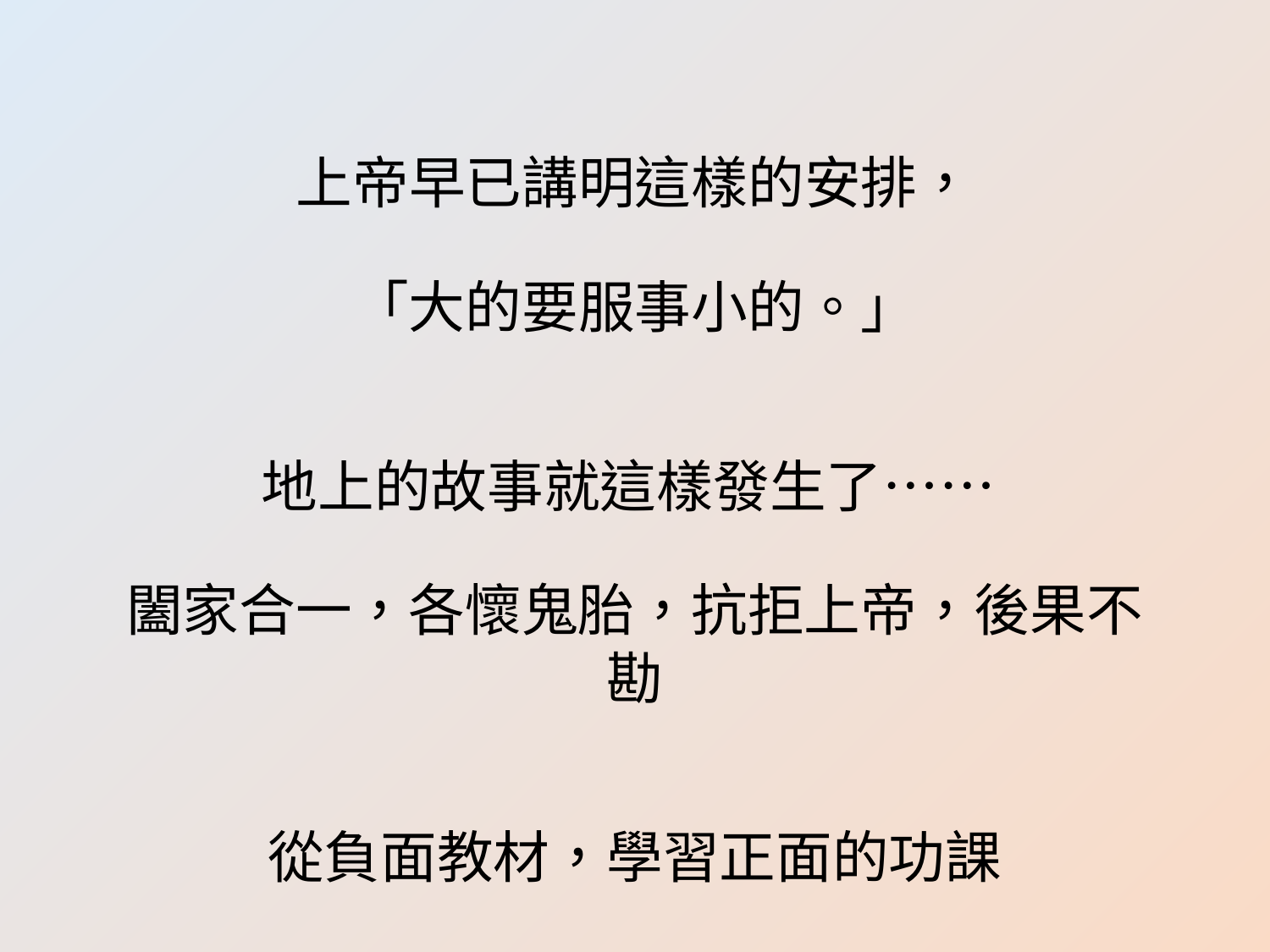

上帝早已講明這樣的安排，

「大的要服事小的。」

地上的故事就這樣發生了……

闔家合一，各懷鬼胎，抗拒上帝，後果不勘

從負面教材，學習正面的功課